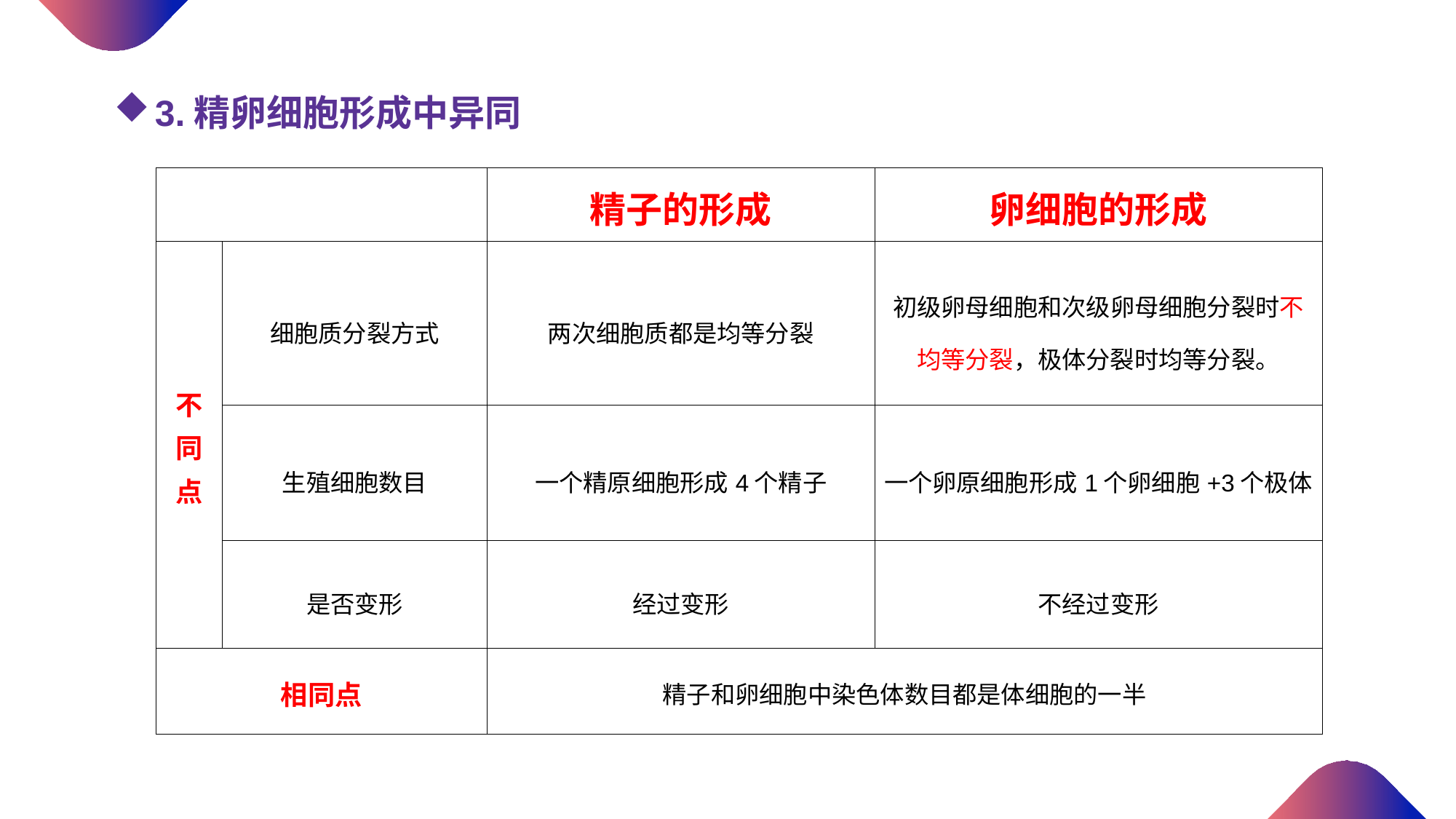

3.精卵细胞形成中异同
|  |  | 精子的形成 | 卵细胞的形成 |
| --- | --- | --- | --- |
| 不同点 | 细胞质分裂方式 | 两次细胞质都是均等分裂 | 初级卵母细胞和次级卵母细胞分裂时不均等分裂，极体分裂时均等分裂。 |
|  | 生殖细胞数目 | 一个精原细胞形成4个精子 | 一个卵原细胞形成1个卵细胞+3个极体 |
|  | 是否变形 | 经过变形 | 不经过变形 |
| 相同点 |  | 精子和卵细胞中染色体数目都是体细胞的一半 |  |